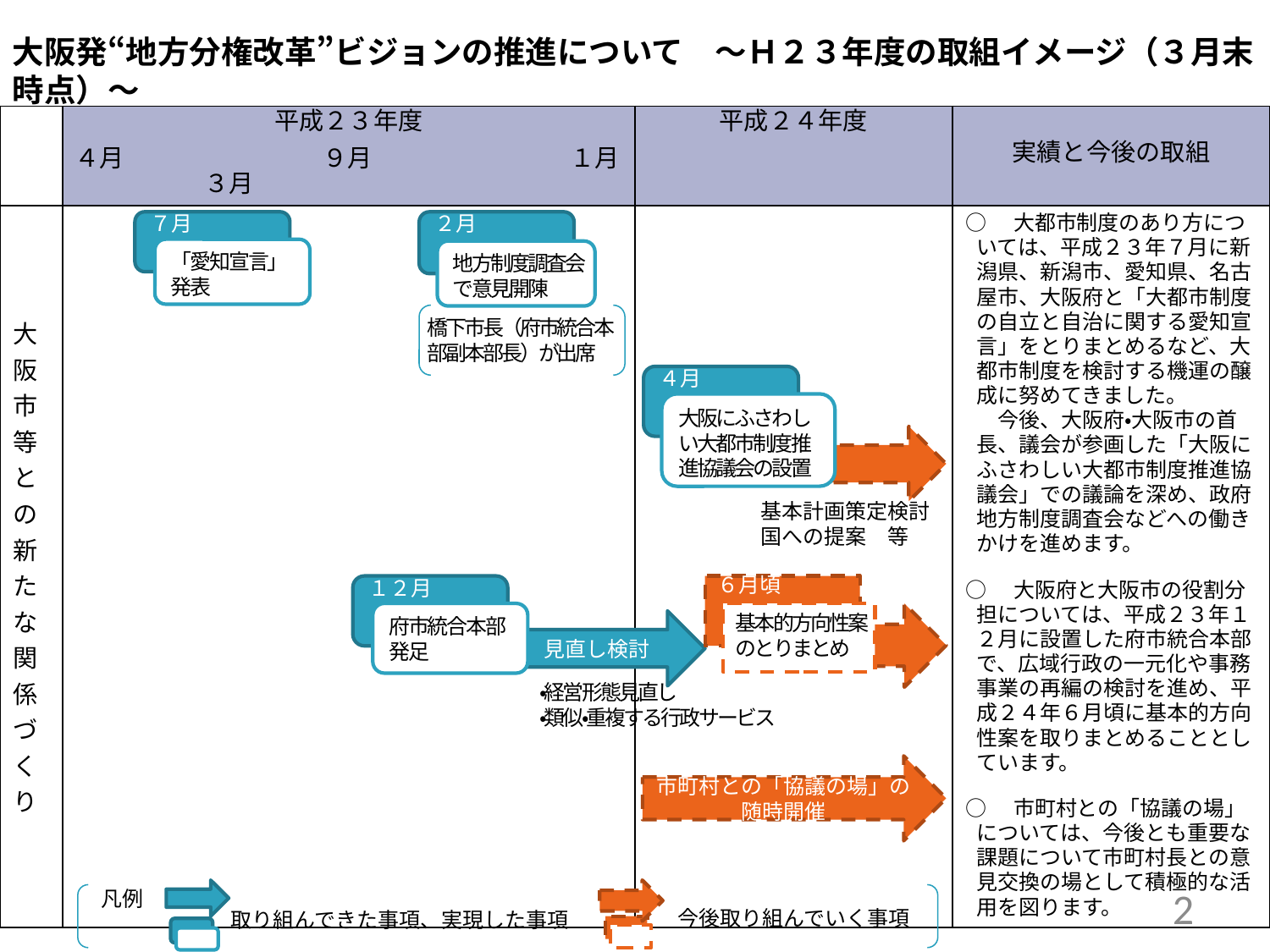

大阪発“地方分権改革”ビジョンの推進について　～Ｈ２３年度の取組イメージ（３月末時点）～
|  | 平成２３年度 | 平成２４年度 | 実績と今後の取組 |
| --- | --- | --- | --- |
|  | ４月　　　　　　　　９月　　　　　　　　１月　　　　　 ３月 |  |  |
| 大阪市等との新たな関係づくり |  |  | ○　大都市制度のあり方については、平成２３年７月に新潟県、新潟市、愛知県、名古屋市、大阪府と「大都市制度の自立と自治に関する愛知宣言」をとりまとめるなど、大都市制度を検討する機運の醸成に努めてきました。 　今後、大阪府・大阪市の首長、議会が参画した「大阪にふさわしい大都市制度推進協議会」での議論を深め、政府地方制度調査会などへの働きかけを進めます。 ○　大阪府と大阪市の役割分担については、平成２３年１２月に設置した府市統合本部で、広域行政の一元化や事務事業の再編の検討を進め、平成２４年６月頃に基本的方向性案を取りまとめることとしています。 ○　市町村との「協議の場」については、今後とも重要な課題について市町村長との意見交換の場として積極的な活用を図ります。 |
７月
「愛知宣言」
発表
２月
地方制度調査会で意見開陳
橋下市長（府市統合本部副本部長）が出席
４月
大阪にふさわしい大都市制度推進協議会の設置

基本計画策定検討
国への提案　等
１２月
府市統合本部発足
６月頃
基本的方向性案のとりまとめ

見直し検討
・経営形態見直し
・類似・重複する行政サービス
市町村との「協議の場」の
随時開催
凡例

今後取り組んでいく事項
取り組んできた事項、実現した事項

2